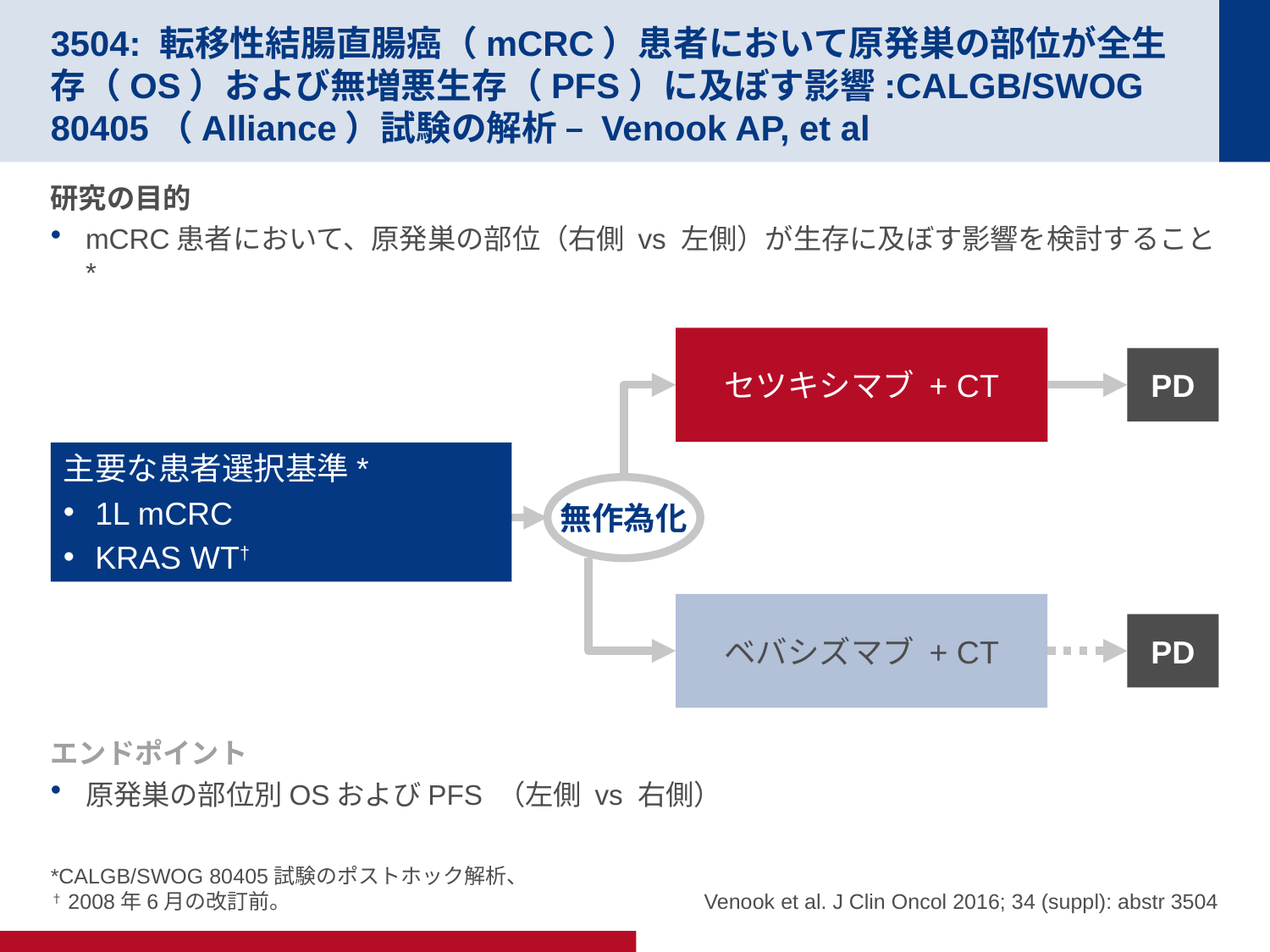

# 3504: 転移性結腸直腸癌（mCRC）患者において原発巣の部位が全生存（OS）および無増悪生存（PFS）に及ぼす影響:CALGB/SWOG 80405（Alliance）試験の解析 – Venook AP, et al
研究の目的
mCRC患者において、原発巣の部位（右側 vs 左側）が生存に及ぼす影響を検討すること*

セツキシマブ + CT
PD
主要な患者選択基準*
1L mCRC
KRAS WT†
無作為化
ベバシズマブ + CT
PD
エンドポイント
原発巣の部位別OSおよびPFS （左側 vs 右側）

 Venook et al. J Clin Oncol 2016; 34 (suppl): abstr 3504
*CALGB/SWOG 80405試験のポストホック解析、
†2008年6月の改訂前。